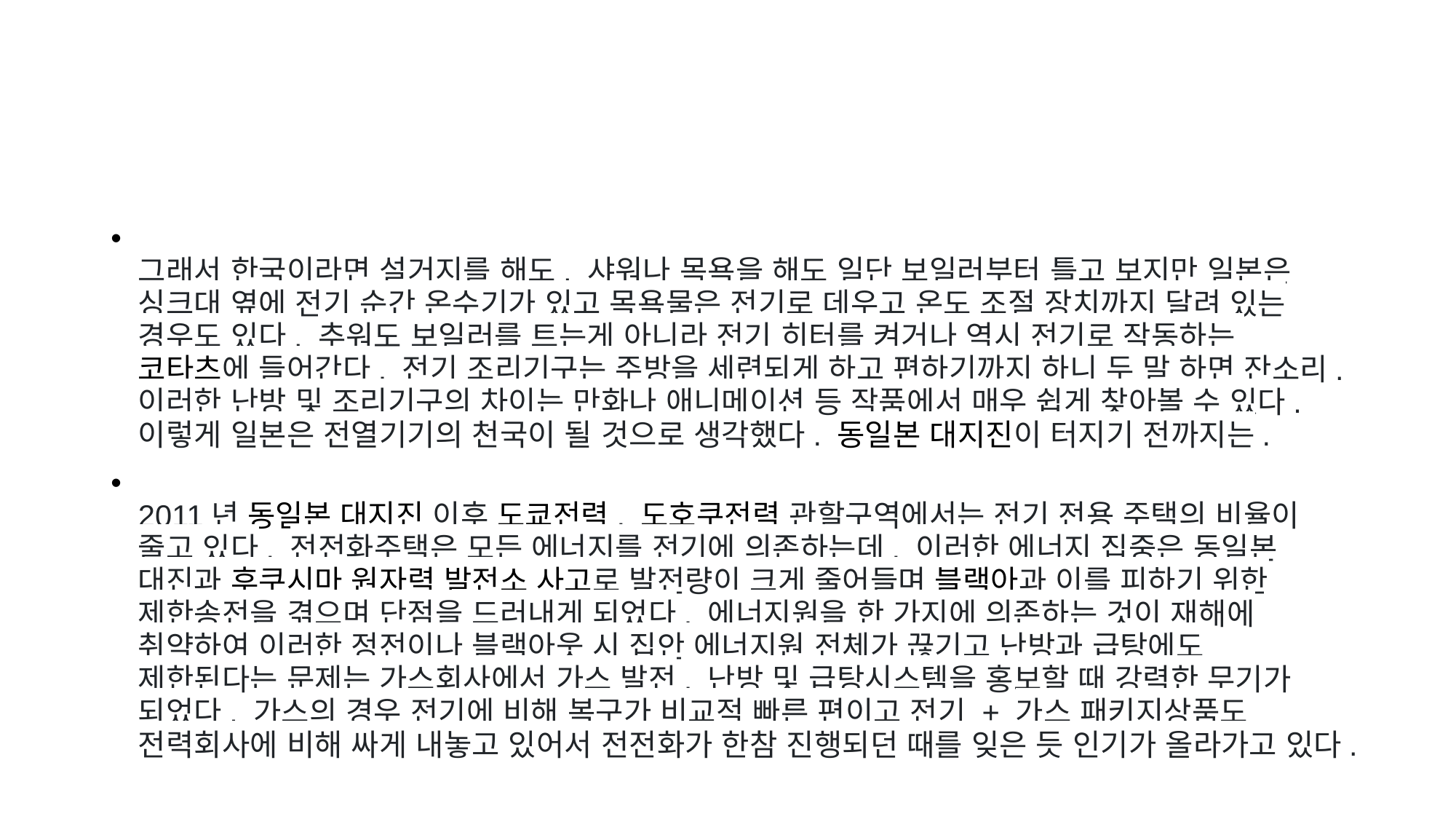

#
그래서 한국이라면 설거지를 해도, 샤워나 목욕을 해도 일단 보일러부터 틀고 보지만 일본은 싱크대 옆에 전기 순간 온수기가 있고 목욕물은 전기로 데우고 온도 조절 장치까지 달려 있는 경우도 있다. 추워도 보일러를 트는게 아니라 전기 히터를 켜거나 역시 전기로 작동하는 코타츠에 들어간다. 전기 조리기구는 주방을 세련되게 하고 편하기까지 하니 두 말 하면 잔소리. 이러한 난방 및 조리기구의 차이는 만화나 애니메이션 등 작품에서 매우 쉽게 찾아볼 수 있다. 이렇게 일본은 전열기기의 천국이 될 것으로 생각했다. 동일본 대지진이 터지기 전까지는.
2011년 동일본 대지진 이후 도쿄전력, 도호쿠전력 관할구역에서는 전기 전용 주택의 비율이 줄고 있다. 전전화주택은 모든 에너지를 전기에 의존하는데, 이러한 에너지 집중은 동일본 대진과 후쿠시마 원자력 발전소 사고로 발전량이 크게 줄어들며 블랙아과 이를 피하기 위한 제한송전을 겪으며 단점을 드러내게 되었다. 에너지원을 한 가지에 의존하는 것이 재해에 취약하여 이러한 정전이나 블랙아웃 시 집안 에너지원 전체가 끊기고 난방과 급탕에도 제한된다는 문제는 가스회사에서 가스 발전, 난방 및 급탕시스템을 홍보할 때 강력한 무기가 되었다. 가스의 경우 전기에 비해 복구가 비교적 빠른 편이고 전기 + 가스 패키지상품도 전력회사에 비해 싸게 내놓고 있어서 전전화가 한참 진행되던 때를 잊은 듯 인기가 올라가고 있다.